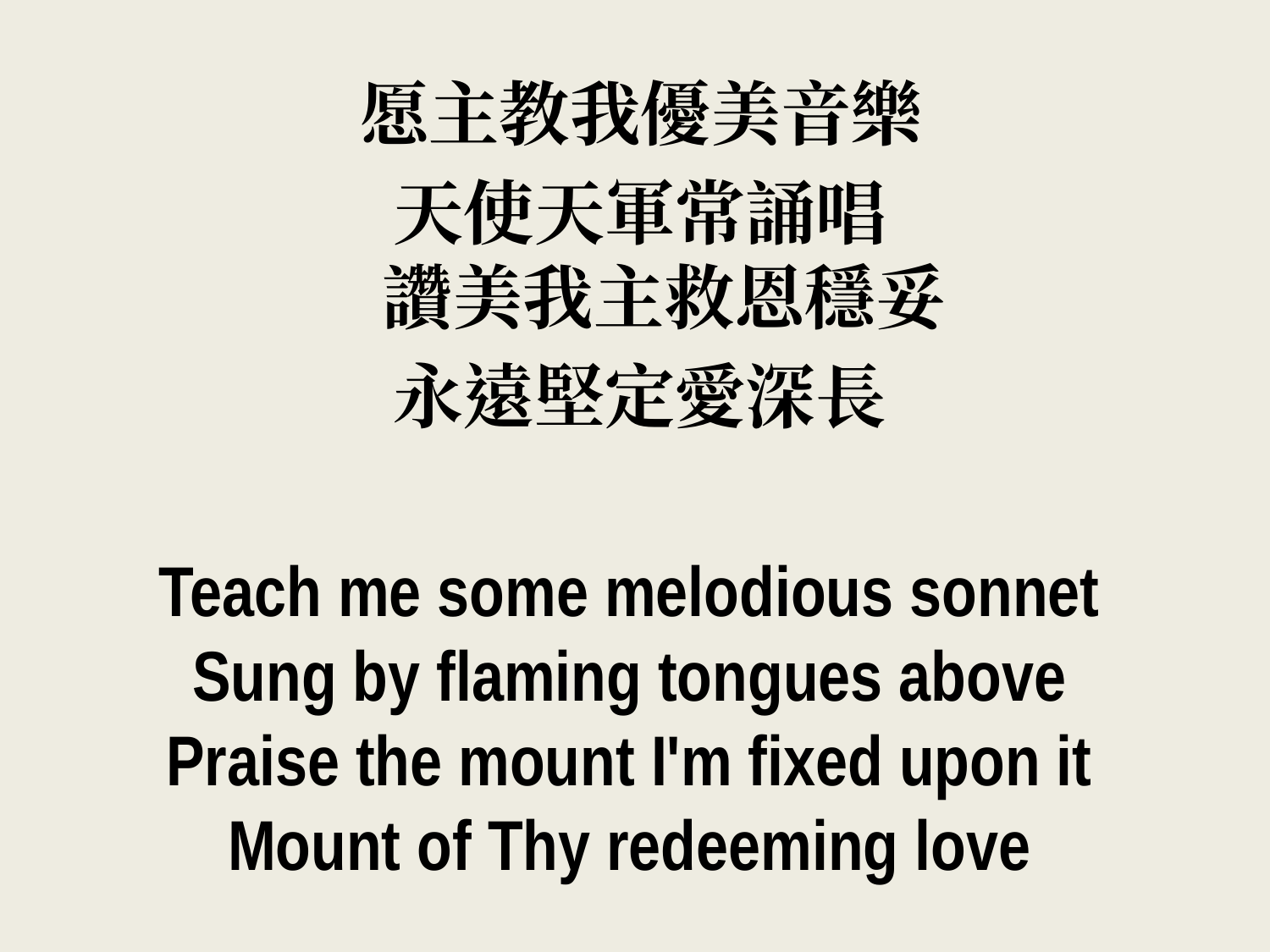

愿主教我優美音樂
天使天軍常誦唱
讚美我主救恩穩妥
永遠堅定愛深長
Teach me some melodious sonnet
Sung by flaming tongues above
Praise the mount I'm fixed upon it
Mount of Thy redeeming love